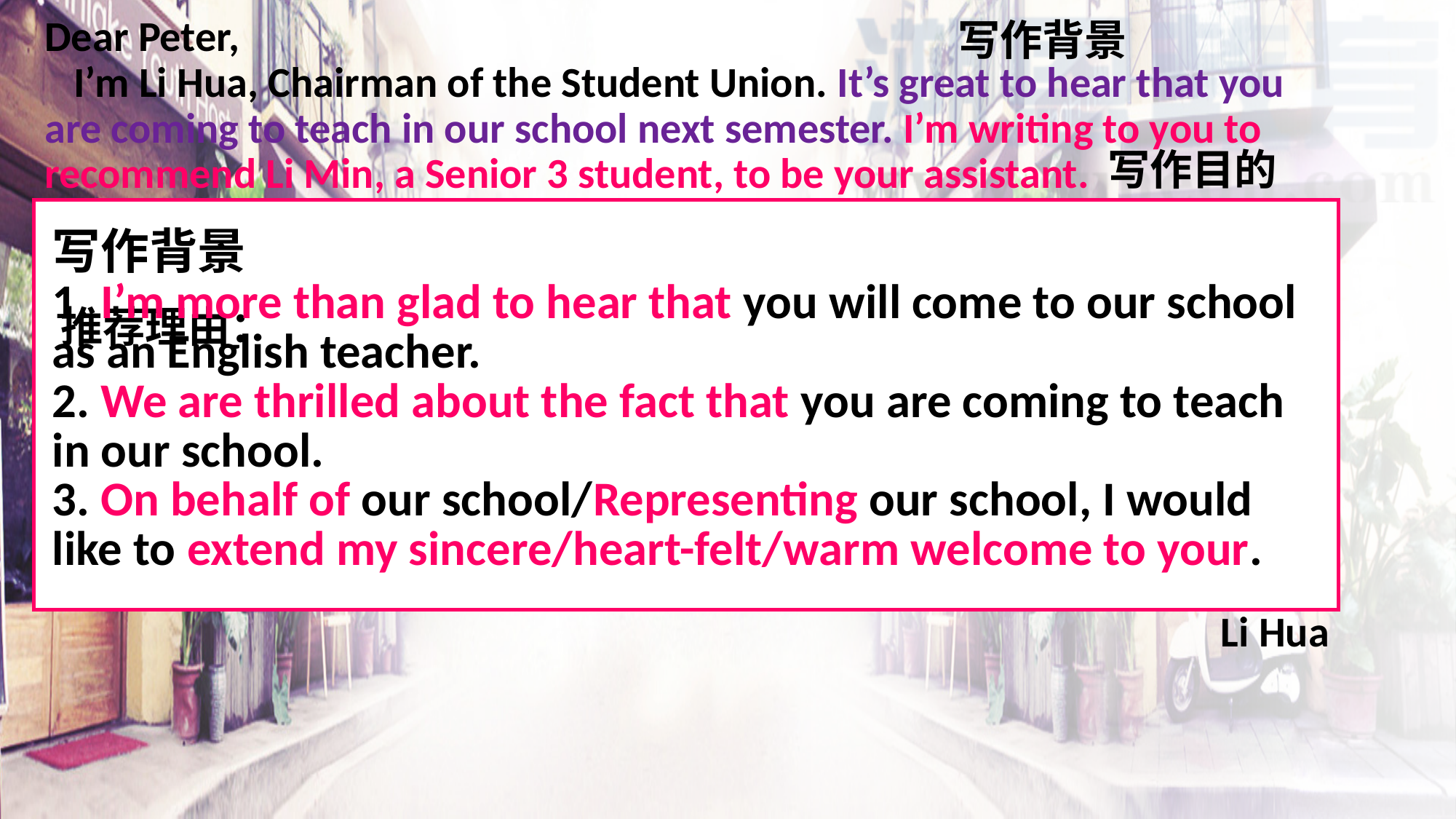

写作背景
Dear Peter,
   I’m Li Hua, Chairman of the Student Union. It’s great to hear that you are coming to teach in our school next semester. I’m writing to you to recommend Li Min, a Senior 3 student, to be your assistant.
    As a talented and deligent boy, he has outstanding performance in the school. Besides, he is skillful in using the computer and extremely fluent in English, which makes it easy for him to help you with your work. What matters most is that he is a warm-hearted and easygoing boy. And you will find he has a gift for communicating with others. So I’m sure he can be helpful in your work and life in China.
    If you have any question about it, please contact me. Looking forward to your coming.
                                                                           Yours sincerely
                                                                                                                          Li Hua
写作目的

写作背景
1. I’m more than glad to hear that you will come to our school as an English teacher.
2. We are thrilled about the fact that you are coming to teach in our school.
3. On behalf of our school/Representing our school, I would like to extend my sincere/heart-felt/warm welcome to your.
推荐理由：
推荐理由